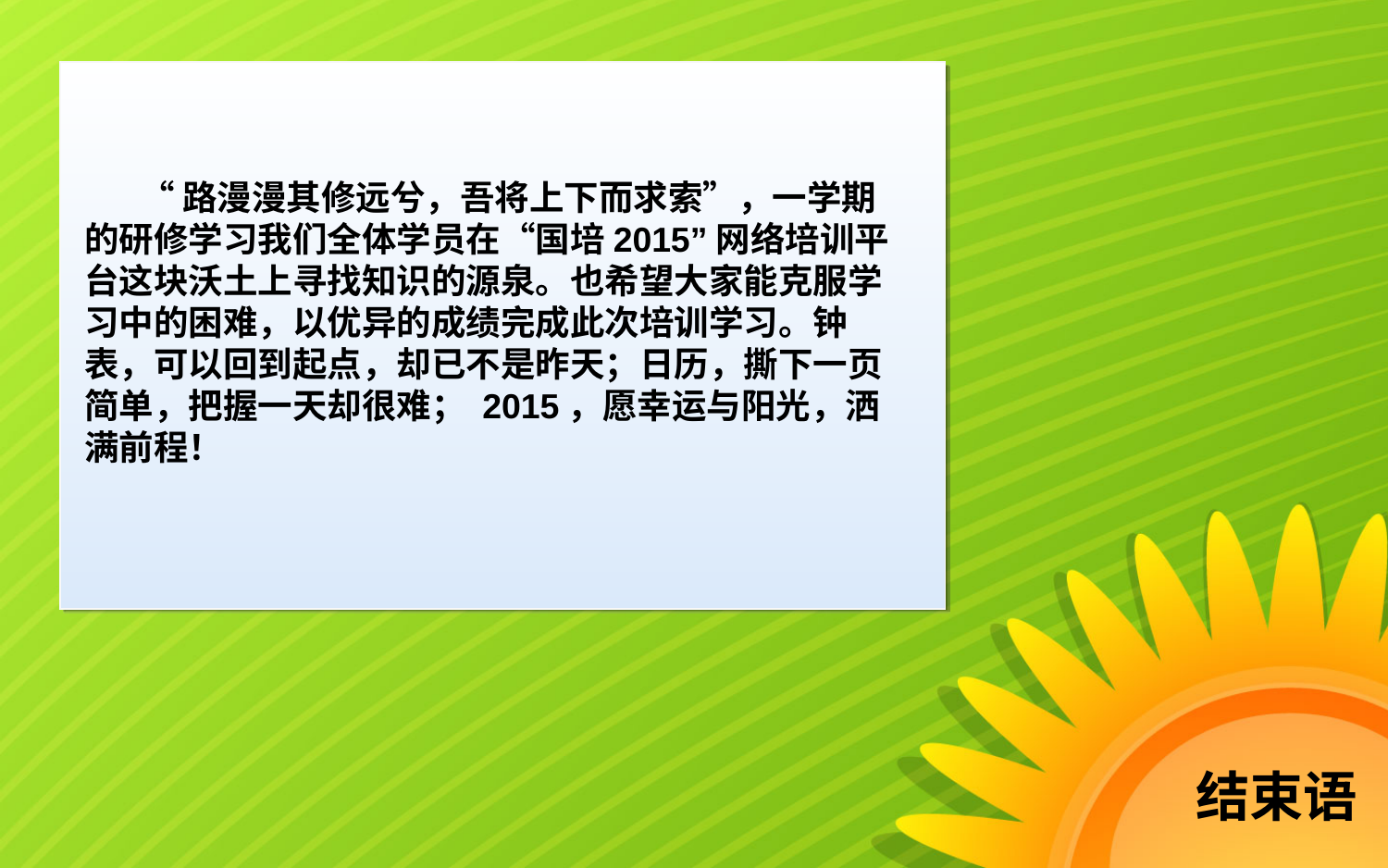

“路漫漫其修远兮，吾将上下而求索”，一学期的研修学习我们全体学员在“国培2015”网络培训平台这块沃土上寻找知识的源泉。也希望大家能克服学习中的困难，以优异的成绩完成此次培训学习。钟表，可以回到起点，却已不是昨天；日历，撕下一页简单，把握一天却很难； 2015，愿幸运与阳光，洒满前程！
结束语